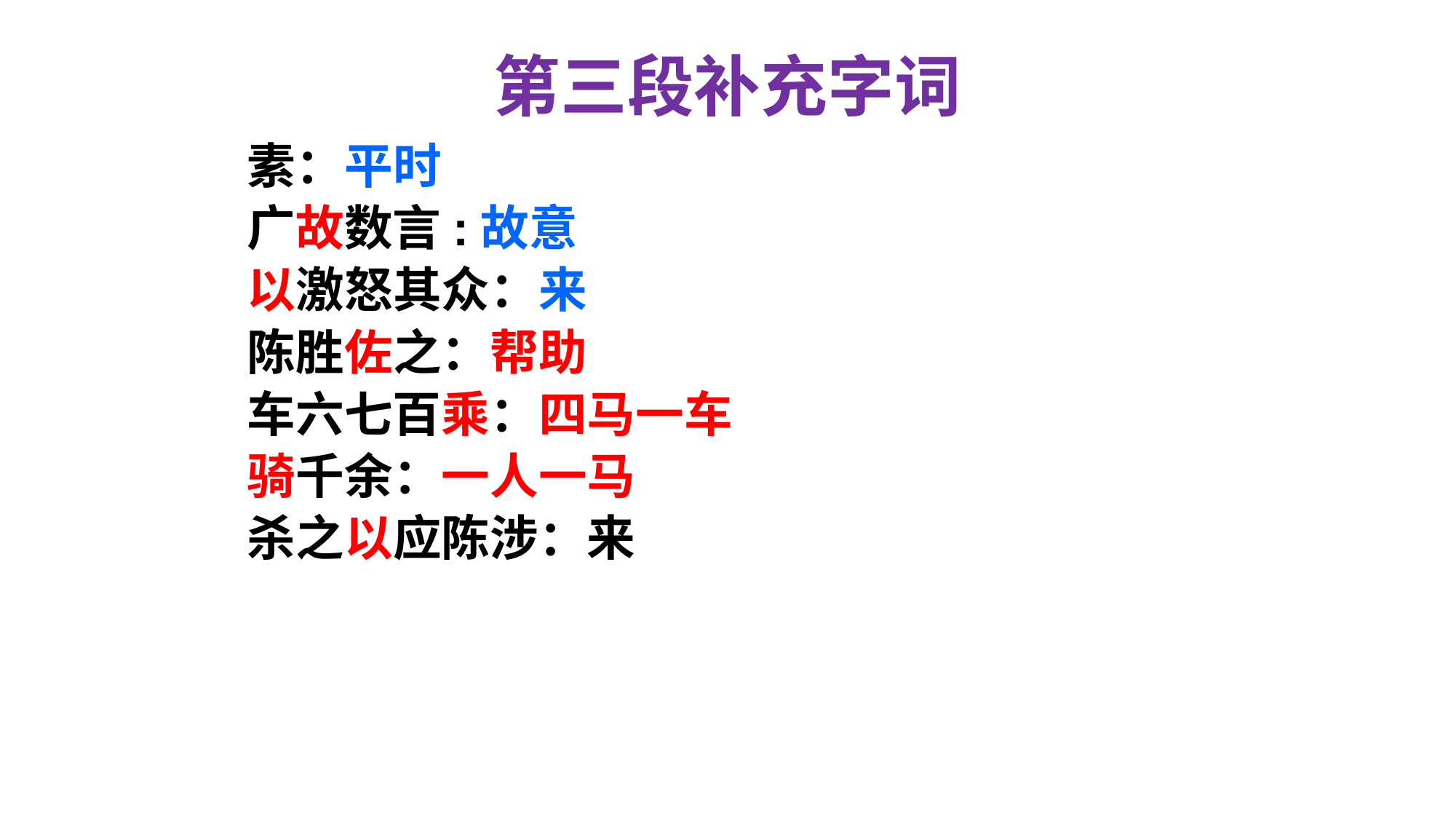

# 第三段补充字词
素：平时
广故数言:故意
以激怒其众：来
陈胜佐之：帮助
车六七百乘：四马一车
骑千余：一人一马
杀之以应陈涉：来